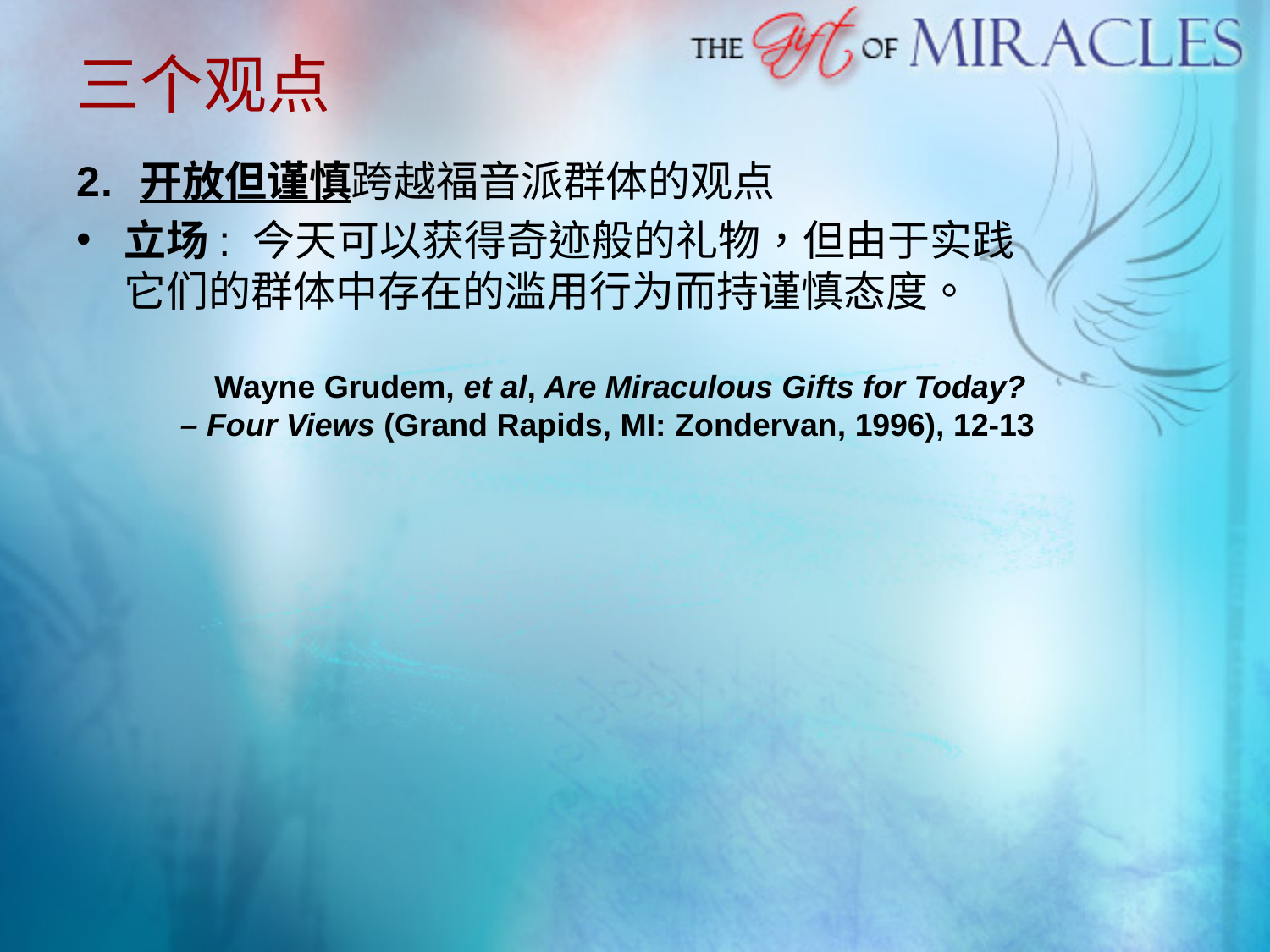

三个观点
开放但谨慎跨越福音派群体的观点
立场: 今天可以获得奇迹般的礼物，但由于实践它们的群体中存在的滥用行为而持谨慎态度。

Wayne Grudem, et al, Are Miraculous Gifts for Today?
– Four Views (Grand Rapids, MI: Zondervan, 1996), 12-13